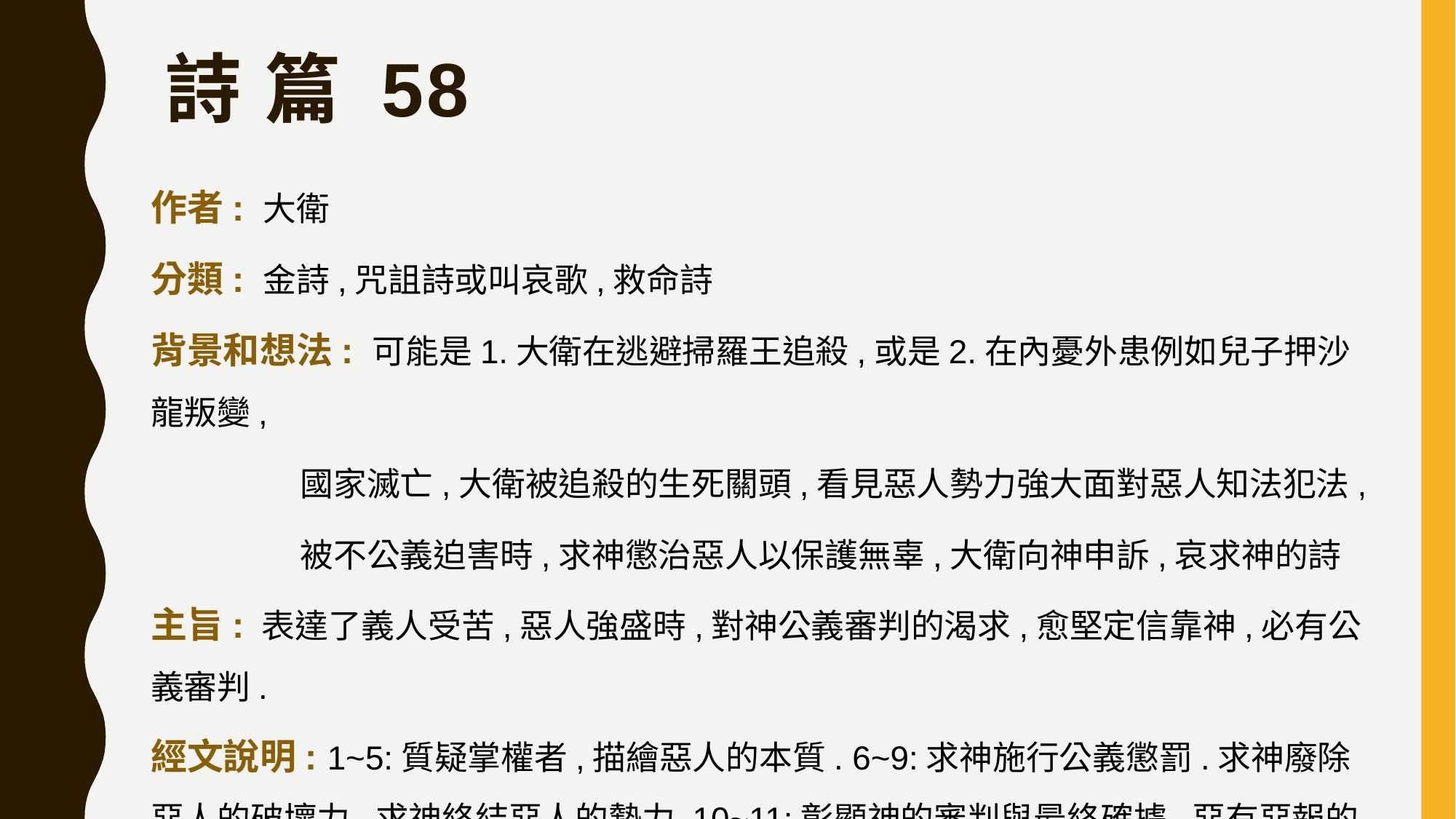

# 詩 篇 58
作者: 大衛
分類: 金詩,咒詛詩或叫哀歌,救命詩
背景和想法: 可能是1.大衛在逃避掃羅王追殺,或是2.在內憂外患例如兒子押沙龍叛變,
                   國家滅亡,大衛被追殺的生死關頭,看見惡人勢力強大面對惡人知法犯法,
                   被不公義迫害時,求神懲治惡人以保護無辜,大衛向神申訴,哀求神的詩
主旨: 表達了義人受苦,惡人強盛時,對神公義審判的渴求,愈堅定信靠神,必有公義審判.
經文說明: 1~5:質疑掌權者,描繪惡人的本質. 6~9:求神施行公義懲罰.求神廢除惡人的破壞力,求神終結惡人的勢力.10~11:彰顯神的審判與最終確據,惡有惡報的震攝,總結神的主權